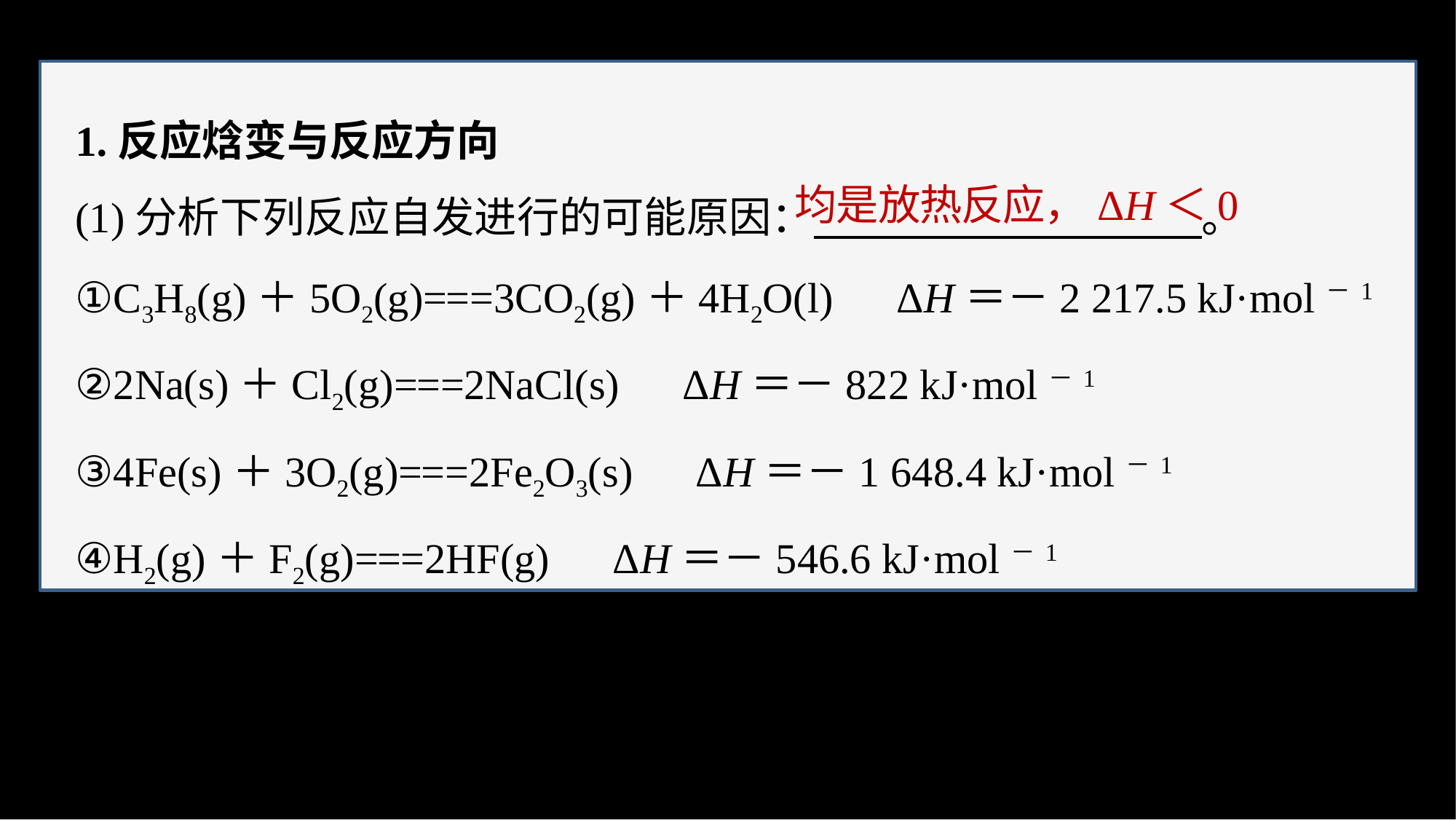

1.反应焓变与反应方向
(1)分析下列反应自发进行的可能原因：                                         。
①C3H8(g)＋5O2(g)===3CO2(g)＋4H2O(l)　ΔH＝－2 217.5 kJ·mol－1
②2Na(s)＋Cl2(g)===2NaCl(s)　ΔH＝－822 kJ·mol－1
③4Fe(s)＋3O2(g)===2Fe2O3(s)　ΔH＝－1 648.4 kJ·mol－1
④H2(g)＋F2(g)===2HF(g)　ΔH＝－546.6 kJ·mol－1
均是放热反应，ΔH＜0